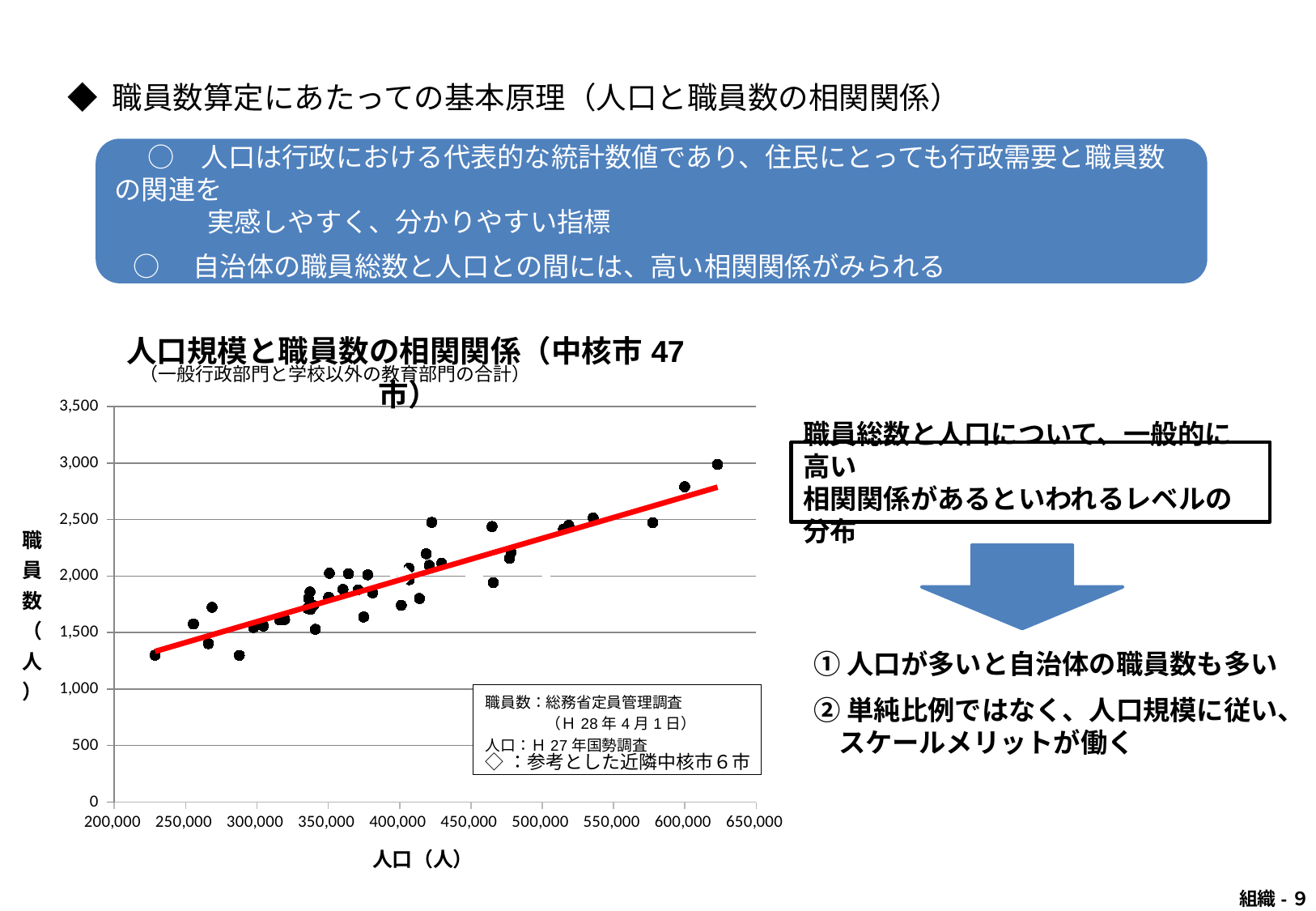

◆ 職員数算定にあたっての基本原理（人口と職員数の相関関係）
　 ○　人口は行政における代表的な統計数値であり、住民にとっても行政需要と職員数の関連を
　　  　実感しやすく、分かりやすい指標

   ○　自治体の職員総数と人口との間には、高い相関関係がみられる

### Chart: 人口規模と職員数の相関関係（中核市47市）

| Category | 一般行政部門職員数計 |
|---|---|
（一般行政部門と学校以外の教育部門の合計）
職員総数と人口について、一般的に高い
相関関係があるといわれるレベルの分布

①人口が多いと自治体の職員数も多い

②単純比例ではなく、人口規模に従い、
   スケールメリットが働く
◇：参考とした近隣中核市６市
 組織-９